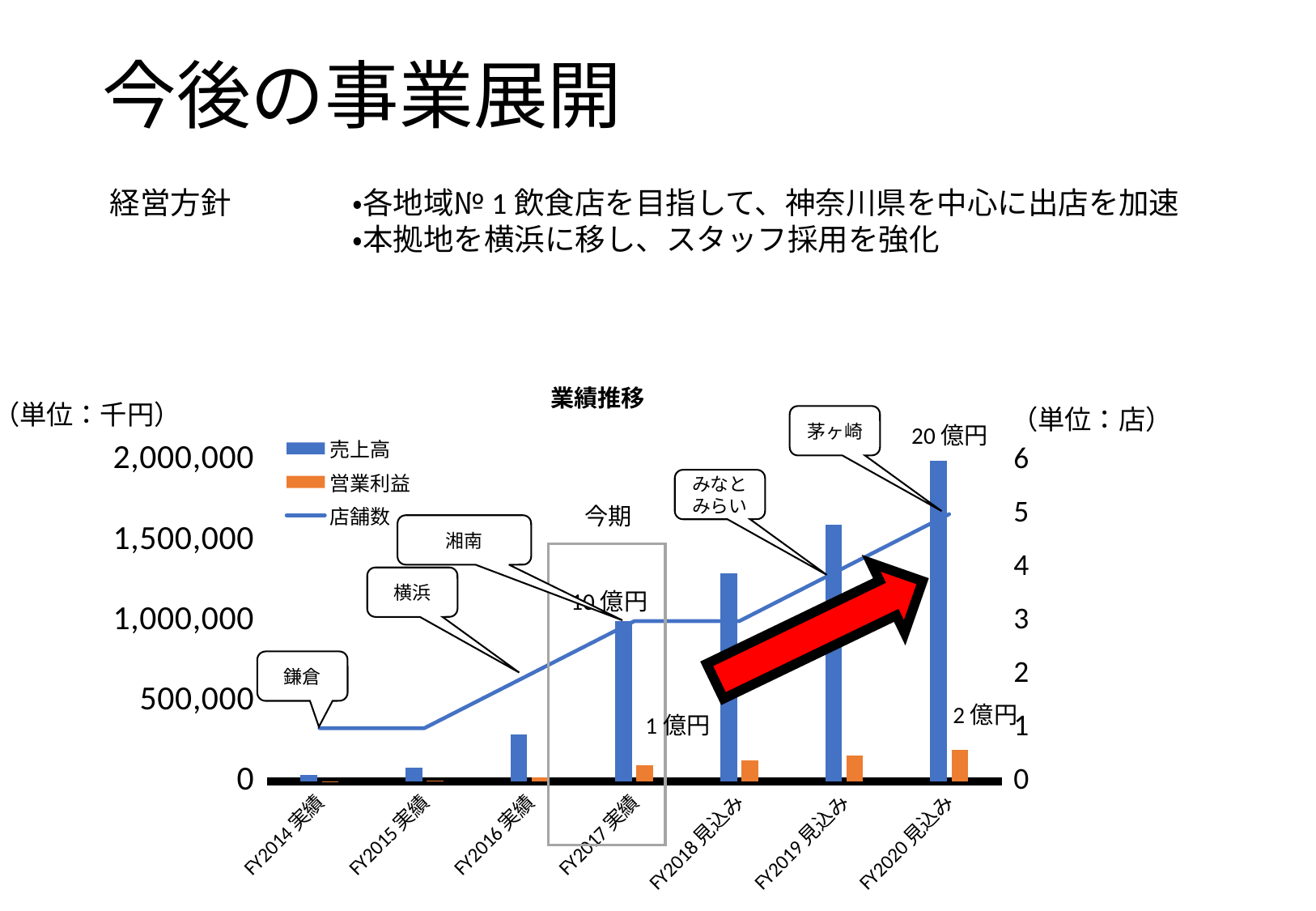

# 今後の事業展開
経営方針　　　　・各地域№1飲食店を目指して、神奈川県を中心に出店を加速
　　　　　　　　・本拠地を横浜に移し、スタッフ採用を強化

業績推移
（単位：千円）
（単位：店）
茅ヶ崎
20億円

### Chart

| Category | 売上高 | 営業利益 | 店舗数 |
|---|---|---|---|
| FY2014実績 | 40000.0 | 2000.0 | 1.0 |
| FY2015実績 | 85276.0 | 5528.0 | 1.0 |
| FY2016実績 | 293612.0 | 24884.0 | 2.0 |
| FY2017実績 | 1000000.0 | 100000.0 | 3.0 |
| FY2018見込み | 1300000.0 | 130000.0 | 3.0 |
| FY2019見込み | 1600000.0 | 160000.0 | 4.0 |
| FY2020見込み | 2000000.0 | 200000.0 | 5.0 |
みなとみらい
今期
湘南

横浜
10億円

鎌倉
2億円
1億円